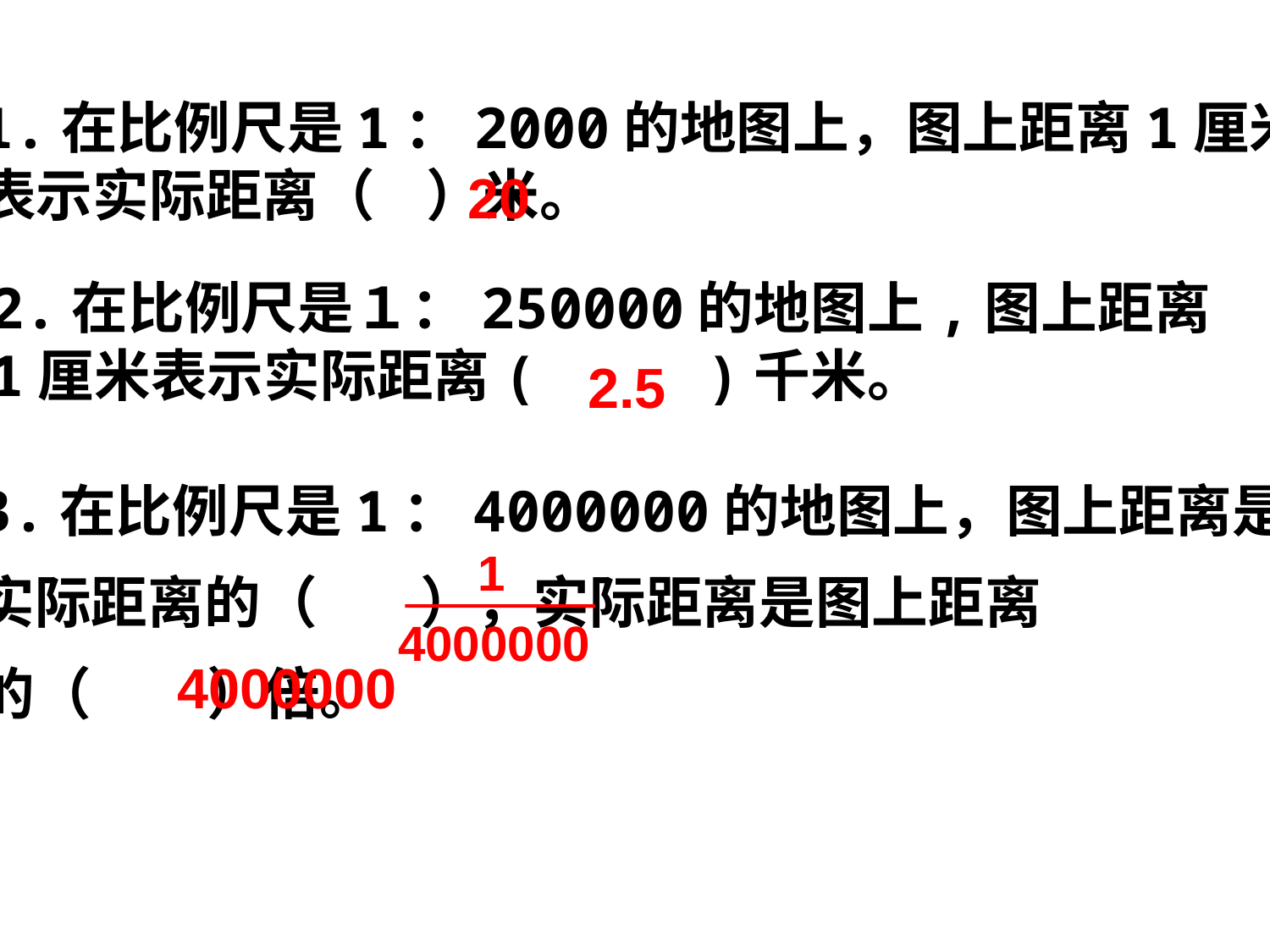

1.在比例尺是1：2000的地图上，图上距离1厘米
表示实际距离（    ）米。
20
2.在比例尺是１：250000的地图上,图上距离
1厘米表示实际距离(     )千米。
2.5
3.在比例尺是1：4000000的地图上，图上距离是
实际距离的（        ），实际距离是图上距离
的（         ）倍。
1
4000000

4000000